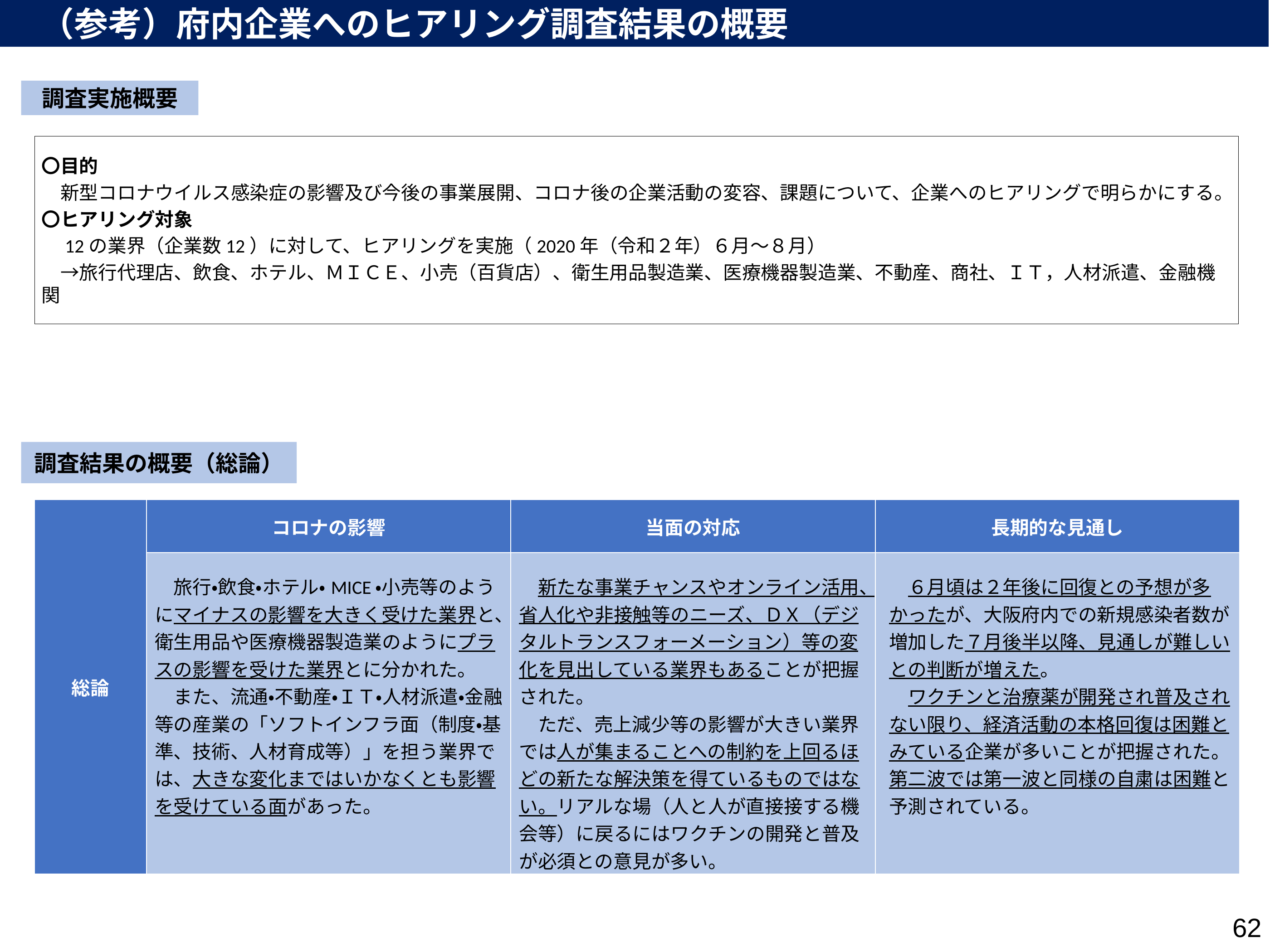

（参考）府内企業へのヒアリング調査結果の概要
調査実施概要
〇目的
　新型コロナウイルス感染症の影響及び今後の事業展開、コロナ後の企業活動の変容、課題について、企業へのヒアリングで明らかにする。
〇ヒアリング対象
　12の業界（企業数12）に対して、ヒアリングを実施（2020年（令和２年）６月〜８月）
　→旅行代理店、飲食、ホテル、ＭＩＣＥ、小売（百貨店）、衛生用品製造業、医療機器製造業、不動産、商社、ＩＴ，人材派遣、金融機関
調査結果の概要（総論）
| 総論 | コロナの影響 | 当面の対応 | 長期的な見通し |
| --- | --- | --- | --- |
|  | 旅行・飲食・ホテル・MICE・小売等のようにマイナスの影響を大きく受けた業界と、衛生用品や医療機器製造業のようにプラスの影響を受けた業界とに分かれた。 　また、流通・不動産・ＩＴ・人材派遣・金融等の産業の「ソフトインフラ面（制度・基準、技術、人材育成等）」を担う業界では、大きな変化まではいかなくとも影響を受けている面があった。 | 新たな事業チャンスやオンライン活用、省人化や非接触等のニーズ、ＤＸ（デジタルトランスフォーメーション）等の変化を見出している業界もあることが把握された。 　ただ、売上減少等の影響が大きい業界では人が集まることへの制約を上回るほどの新たな解決策を得ているものではない。リアルな場（人と人が直接接する機会等）に戻るにはワクチンの開発と普及が必須との意見が多い。 | ６月頃は２年後に回復との予想が多かったが、大阪府内での新規感染者数が増加した７月後半以降、見通しが難しいとの判断が増えた。 　ワクチンと治療薬が開発され普及されない限り、経済活動の本格回復は困難とみている企業が多いことが把握された。第二波では第一波と同様の自粛は困難と予測されている。 |
62